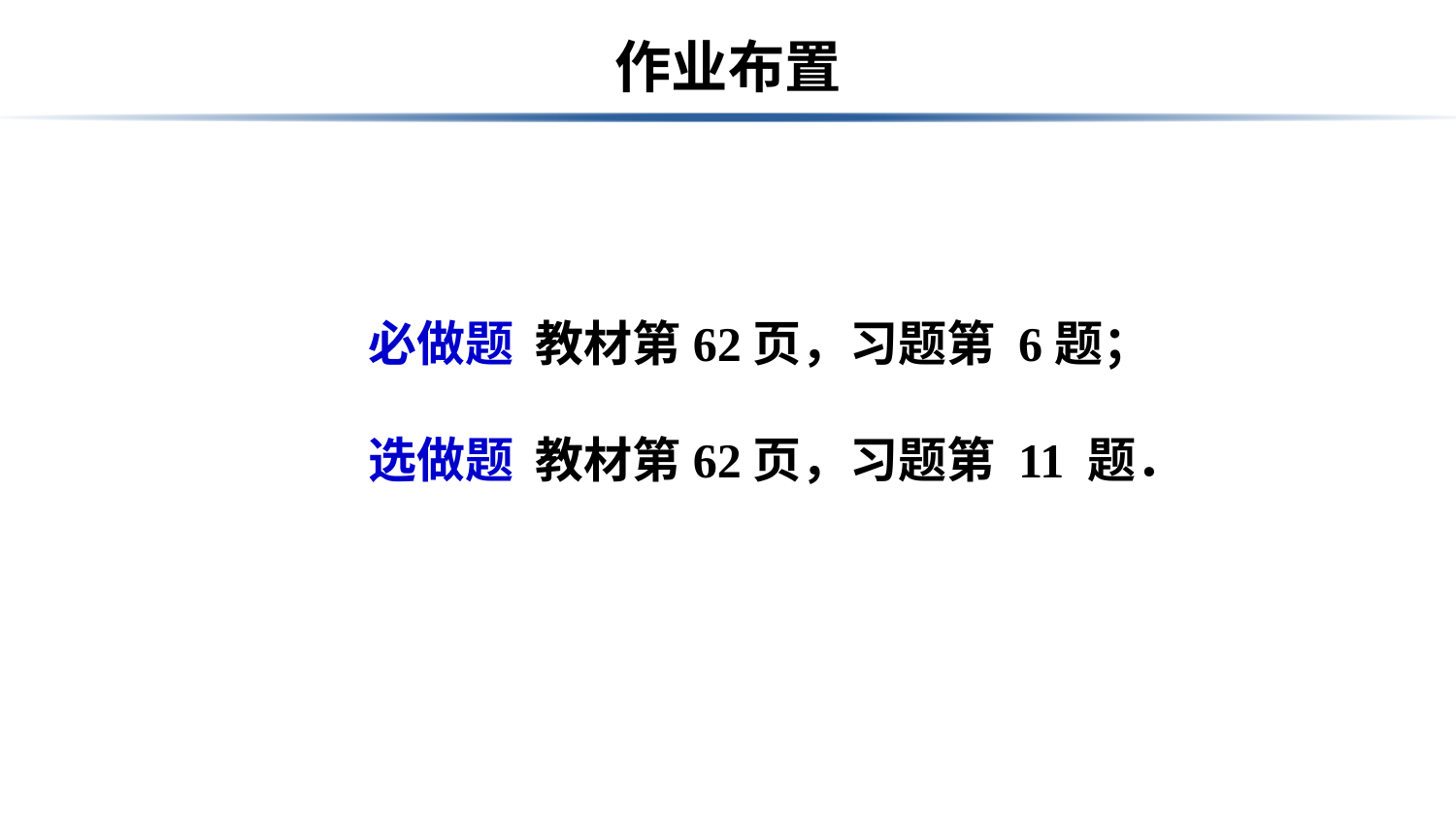

# 作业布置
必做题  教材第62页，习题第 6题；
选做题  教材第62页，习题第 11 题．